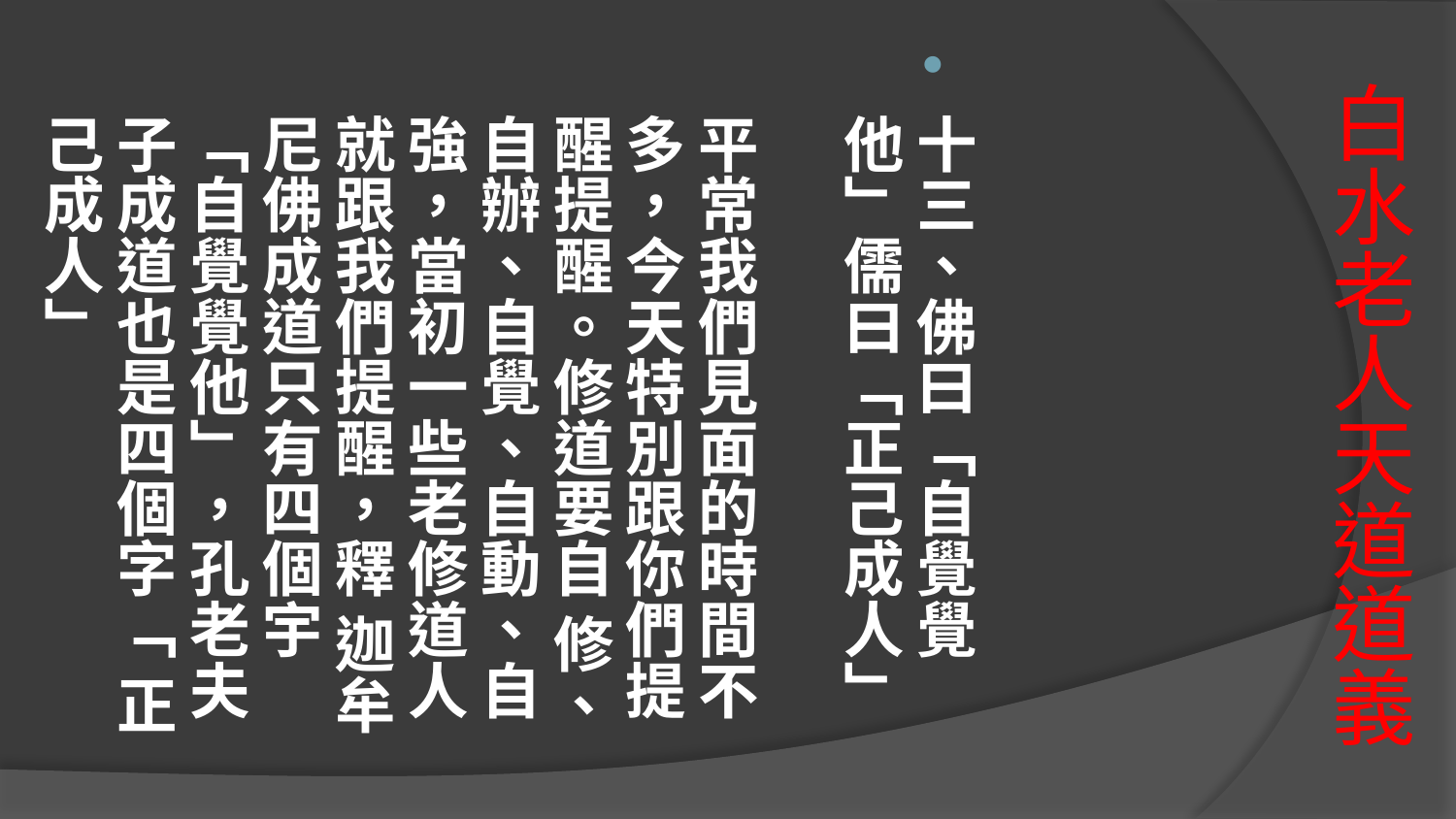

十三、佛曰「自覺覺他」儒曰「正己成人」
平常我們見面的時間不多，今天特別跟你們提醒提醒。修道要自 修、自辦、自覺、自動、自強，當初一些老修道人就跟我們提醒，釋 迦牟尼佛成道只有四個宇「自覺覺他」，孔老夫子成道也是四個字「 正己成人」
# 白水老人天道道義